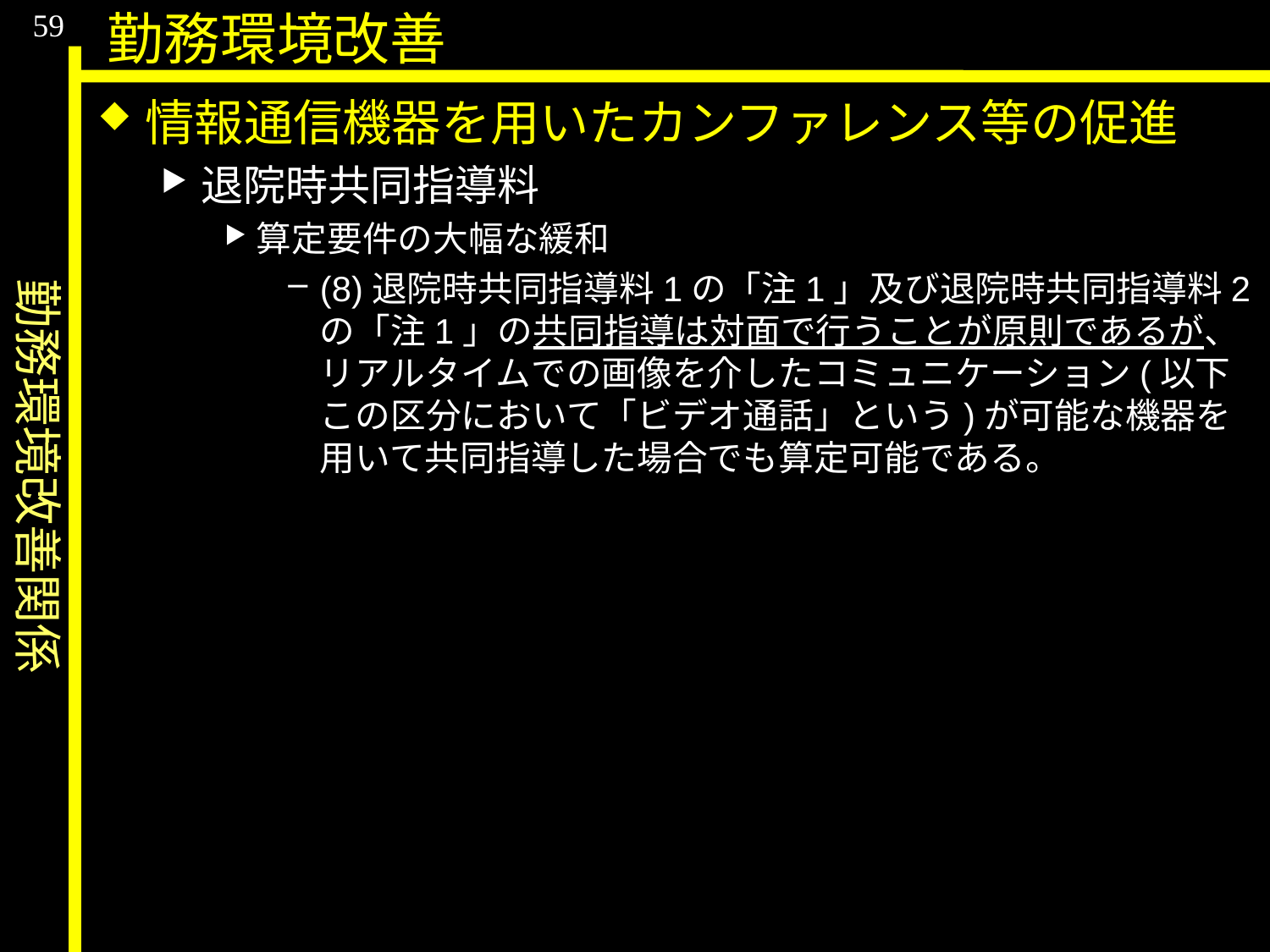

勤務環境改善関係
59
勤務環境改善

情報通信機器を用いたカンファレンス等の促進
退院時共同指導料
算定要件の大幅な緩和
(8)退院時共同指導料1の「注1」及び退院時共同指導料2の「注1」の共同指導は対面で行うことが原則であるが、リアルタイムでの画像を介したコミュニケーション(以下この区分において「ビデオ通話」という)が可能な機器を用いて共同指導した場合でも算定可能である。